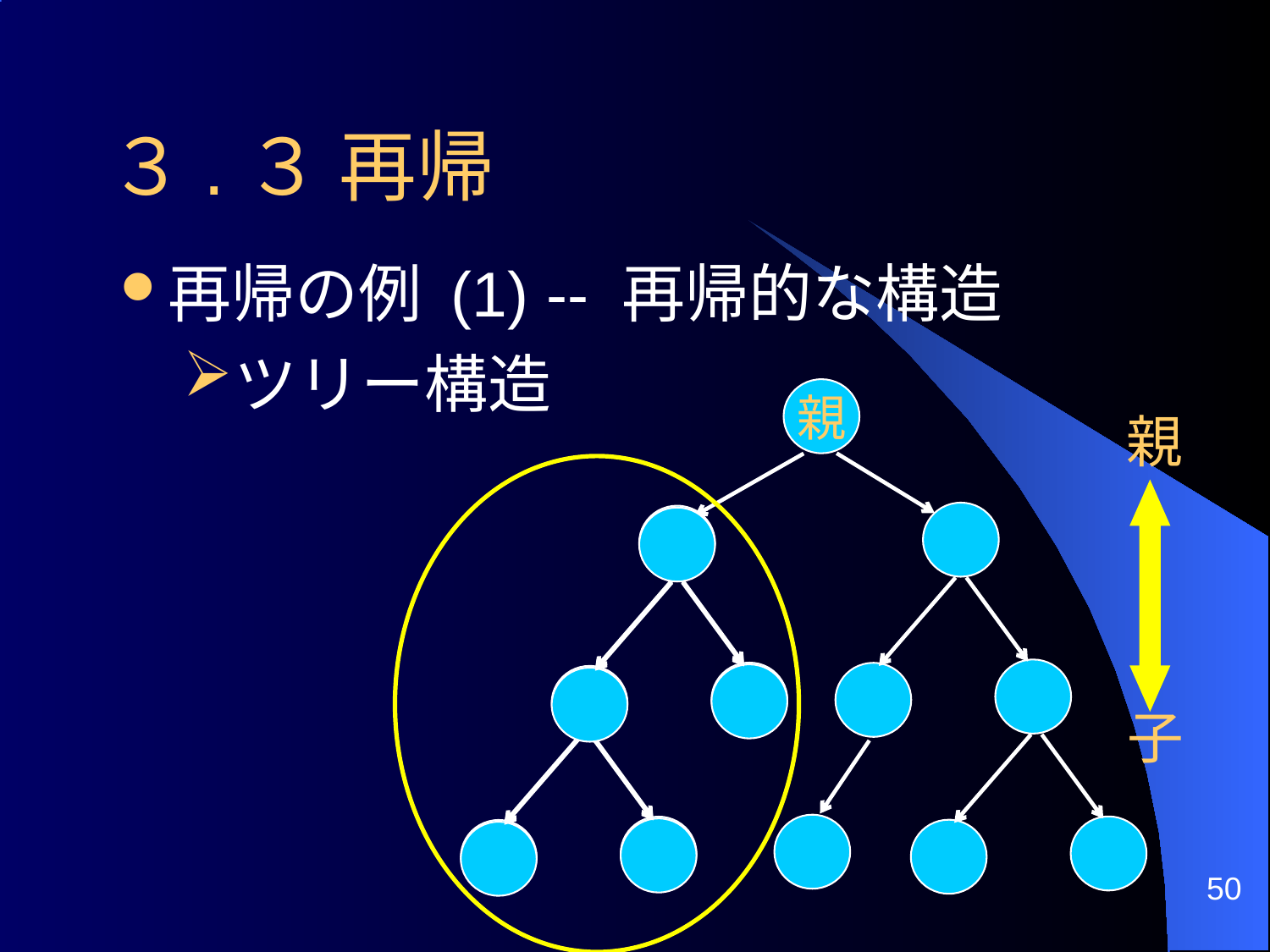

# ３.３ 再帰
再帰の例 (1) -- 再帰的な構造
ツリー構造
親

親

子

親

50